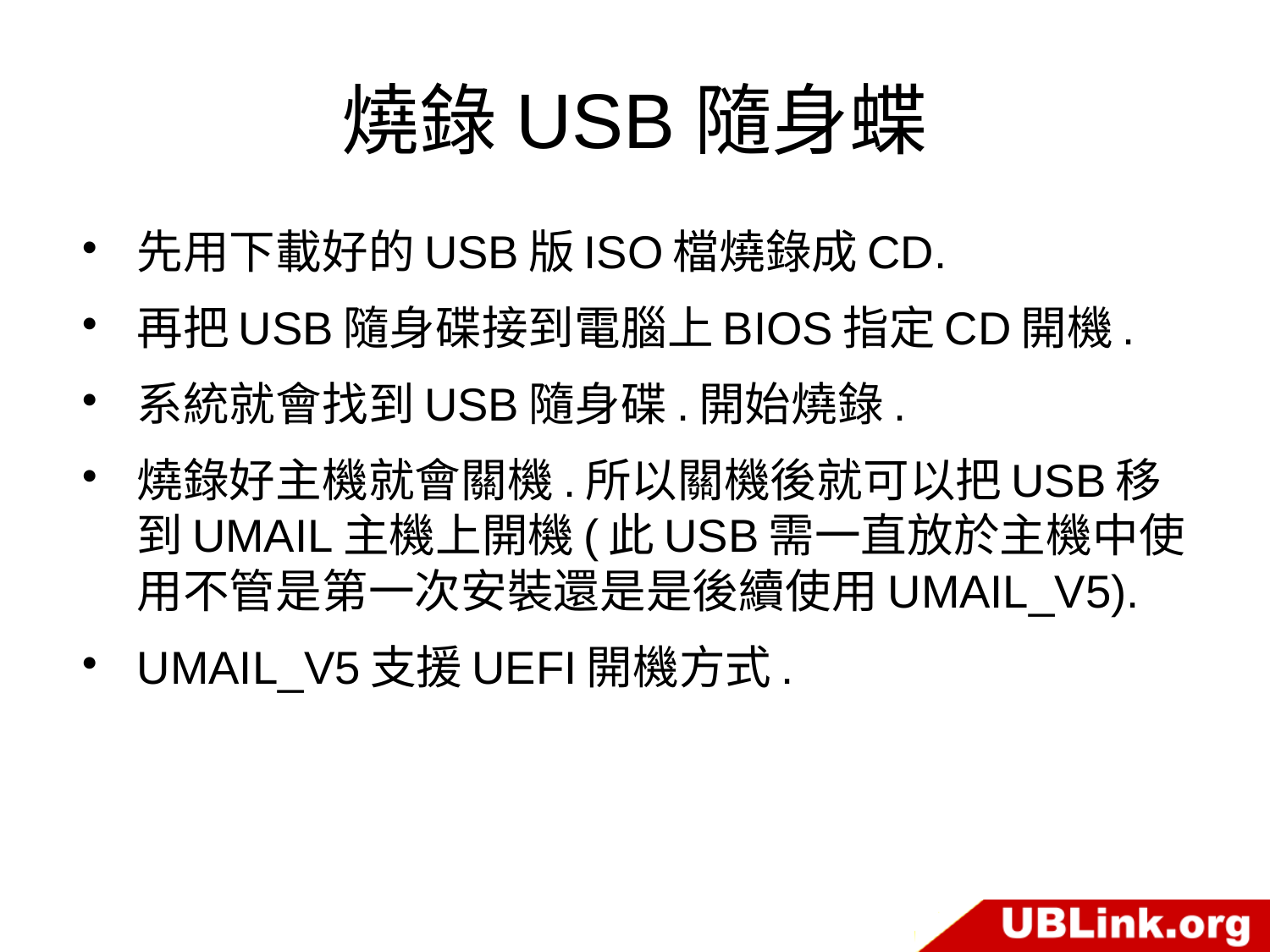

燒錄USB隨身蝶
先用下載好的USB版ISO檔燒錄成CD.
再把USB隨身碟接到電腦上BIOS指定CD開機.
系統就會找到USB隨身碟.開始燒錄.
燒錄好主機就會關機.所以關機後就可以把USB移到UMAIL主機上開機(此USB需一直放於主機中使用不管是第一次安裝還是是後續使用UMAIL_V5).
UMAIL_V5支援UEFI開機方式.